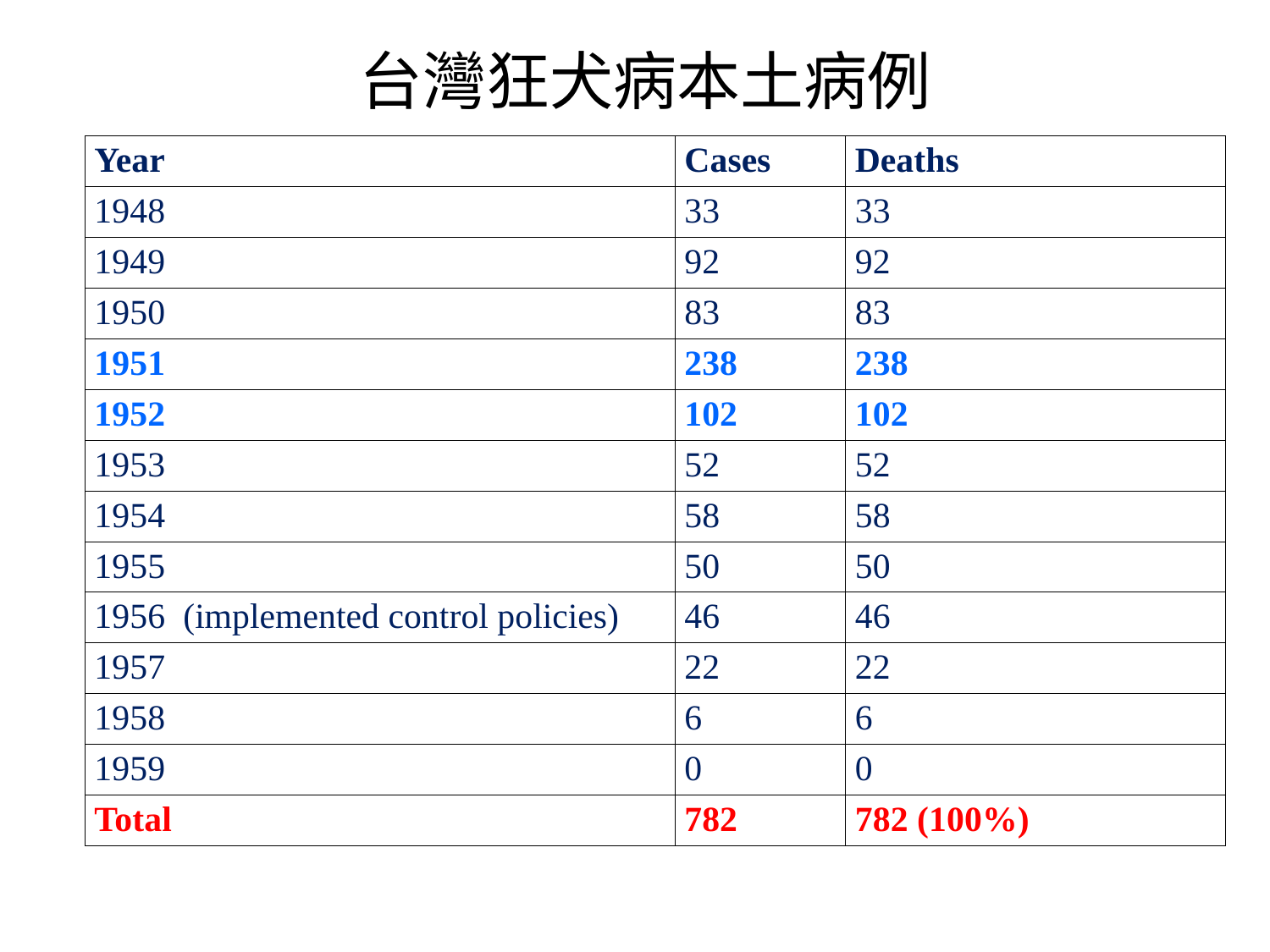

# 台灣狂犬病本土病例
| Year | Cases | Deaths |
| --- | --- | --- |
| 1948 | 33 | 33 |
| 1949 | 92 | 92 |
| 1950 | 83 | 83 |
| 1951 | 238 | 238 |
| 1952 | 102 | 102 |
| 1953 | 52 | 52 |
| 1954 | 58 | 58 |
| 1955 | 50 | 50 |
| 1956 (implemented control policies) | 46 | 46 |
| 1957 | 22 | 22 |
| 1958 | 6 | 6 |
| 1959 | 0 | 0 |
| Total | 782 | 782 (100%) |
資料來源:台灣省衛生統計要覽第22頁，民國52年